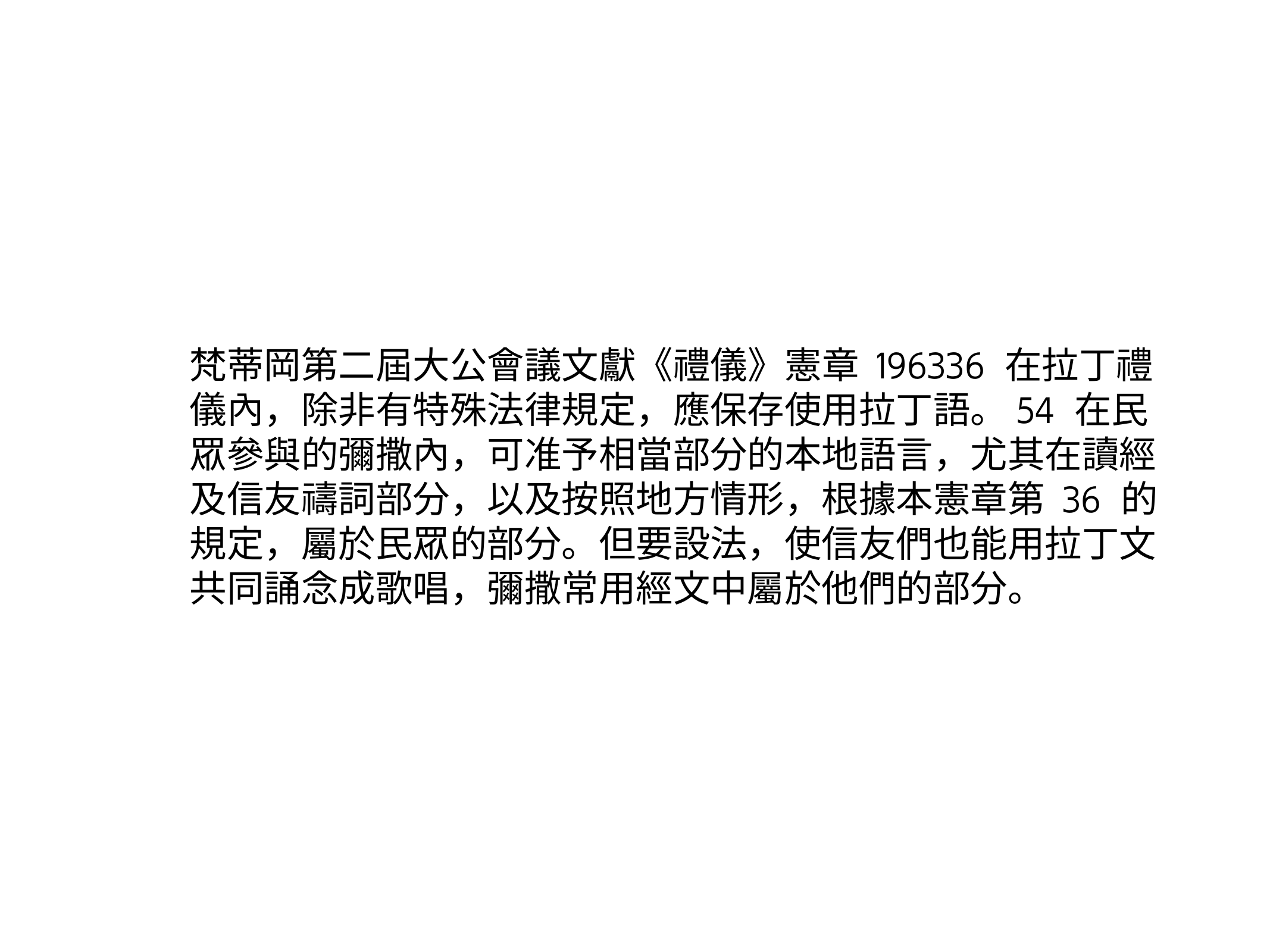

梵蒂岡第二屆大公會議文獻《禮儀》憲章 196336 在拉丁禮儀內，除非有特殊法律規定，應保存使用拉丁語。54 在民眾參與的彌撒內，可准予相當部分的本地語言，尤其在讀經及信友禱詞部分，以及按照地方情形，根據本憲章第 36 的規定，屬於民眾的部分。但要設法，使信友們也能用拉丁文共同誦念成歌唱，彌撒常用經文中屬於他們的部分。